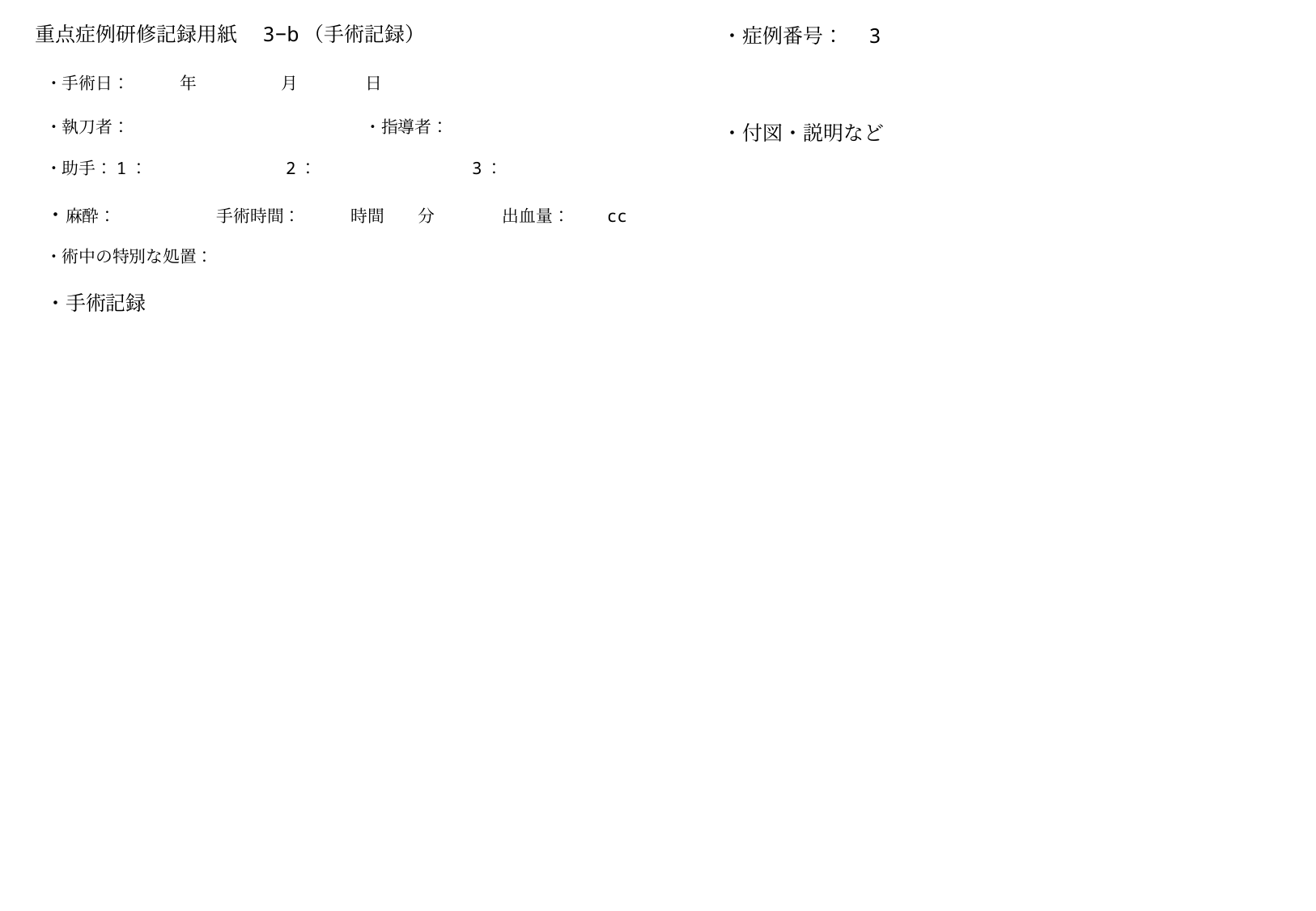

重点症例研修記録用紙　3−b（手術記録）
・症例番号：　3

・付図・説明など

・手術日：            年　　　　　月　　　　日

・執刀者：　　　　　　　　　　　　　　・指導者：

・助手：1：　　　　　　　　2：　　　　　　　　　3：

・麻酔：　　　　　　手術時間：　　　時間　　分　　　　出血量：　　cc

・術中の特別な処置：

・手術記録